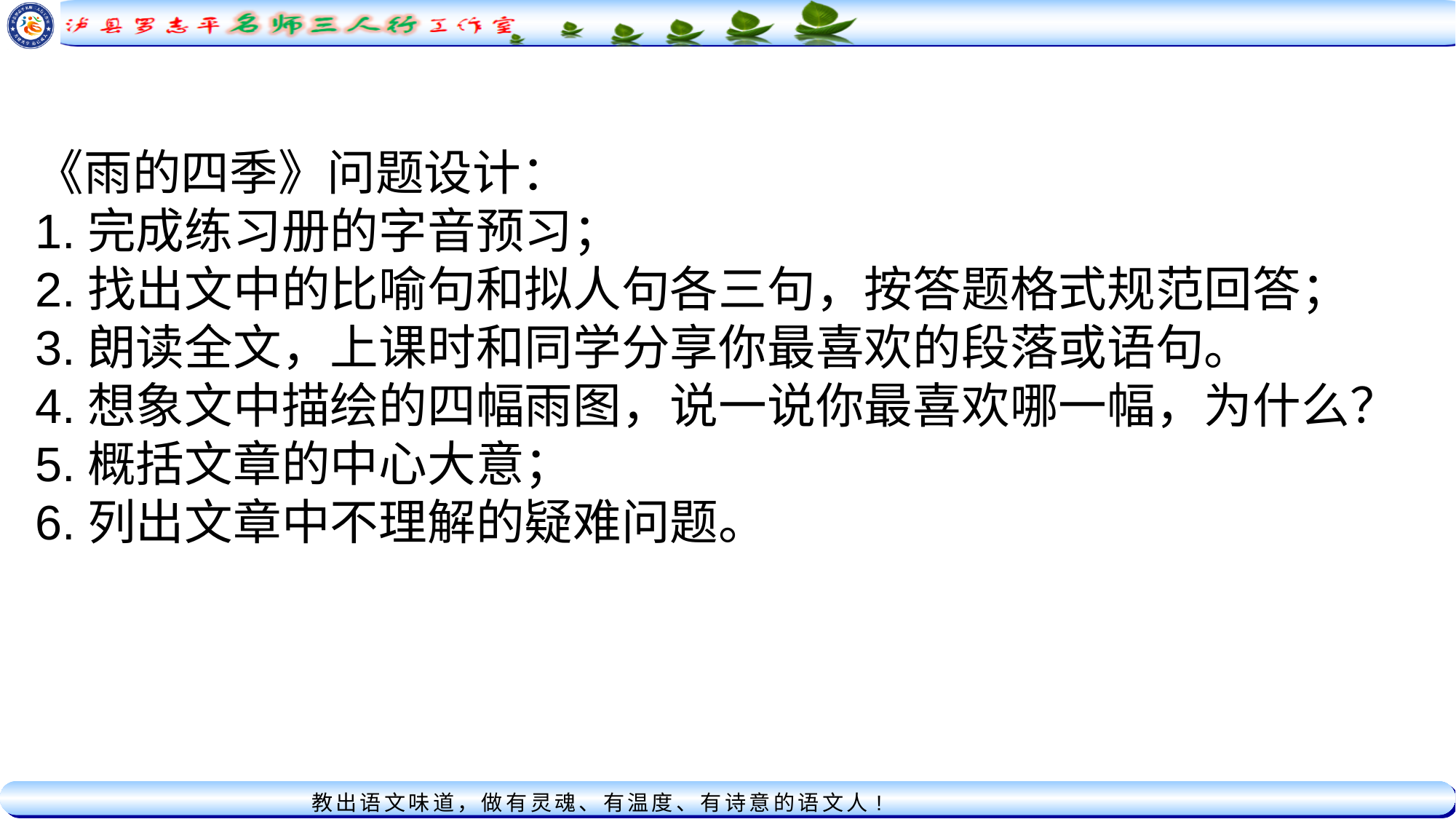

《雨的四季》问题设计：
1.完成练习册的字音预习；
2.找出文中的比喻句和拟人句各三句，按答题格式规范回答；
3.朗读全文，上课时和同学分享你最喜欢的段落或语句。
4.想象文中描绘的四幅雨图，说一说你最喜欢哪一幅，为什么？
5.概括文章的中心大意；
6.列出文章中不理解的疑难问题。